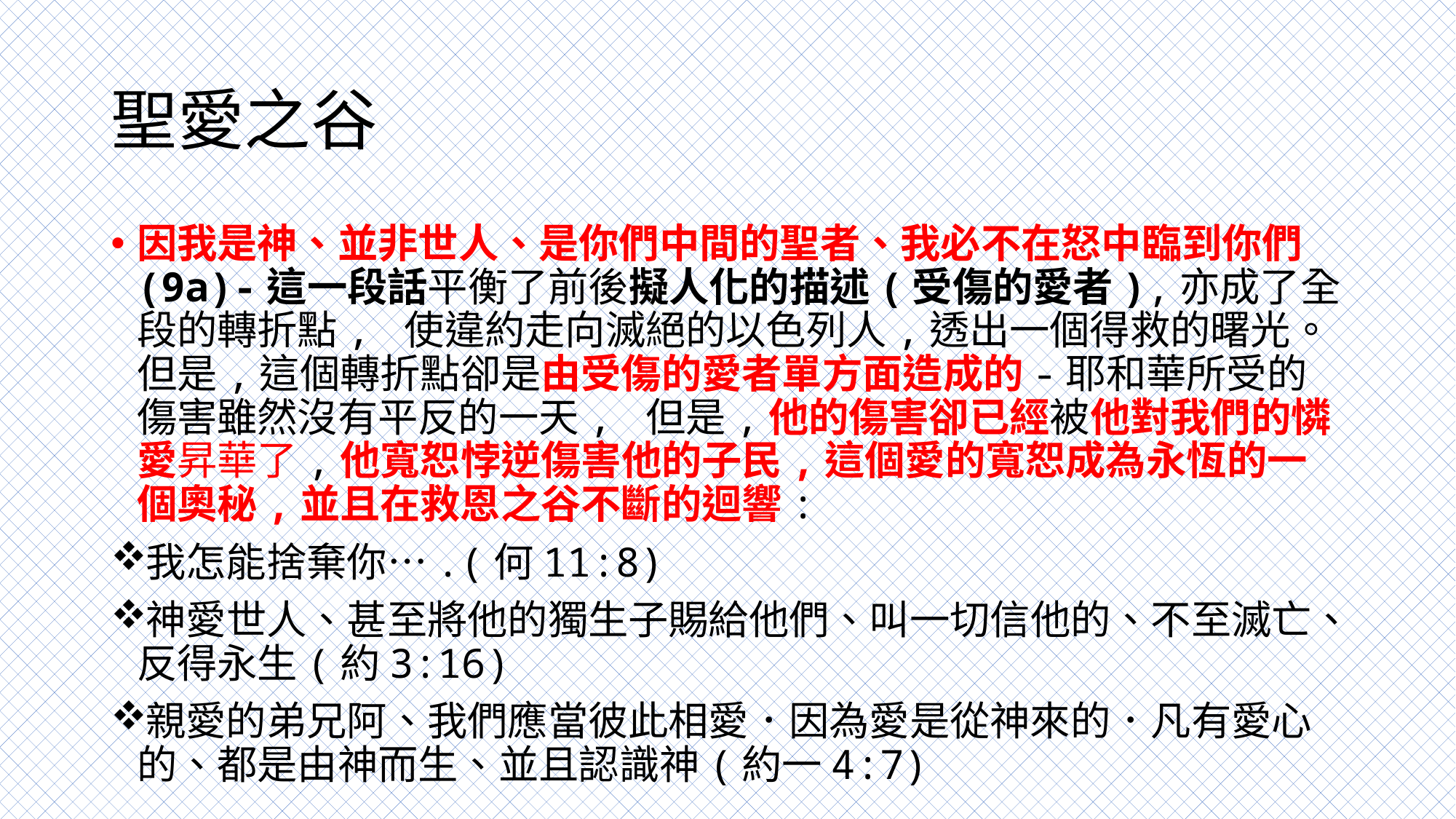

# 聖愛之谷
因我是神、並非世人、是你們中間的聖者、我必不在怒中臨到你們(9a)-這一段話平衡了前後擬人化的描述(受傷的愛者),亦成了全段的轉折點, 使違約走向滅絕的以色列人,透出一個得救的曙光。但是,這個轉折點卻是由受傷的愛者單方面造成的-耶和華所受的傷害雖然沒有平反的一天, 但是,他的傷害卻已經被他對我們的憐愛昇華了,他寬恕悖逆傷害他的子民,這個愛的寬恕成為永恆的一個奧秘,並且在救恩之谷不斷的迴響:
我怎能捨棄你….(何11:8)
神愛世人、甚至將他的獨生子賜給他們、叫一切信他的、不至滅亡、反得永生(約3:16)
親愛的弟兄阿、我們應當彼此相愛．因為愛是從神來的．凡有愛心的、都是由神而生、並且認識神(約一4:7)